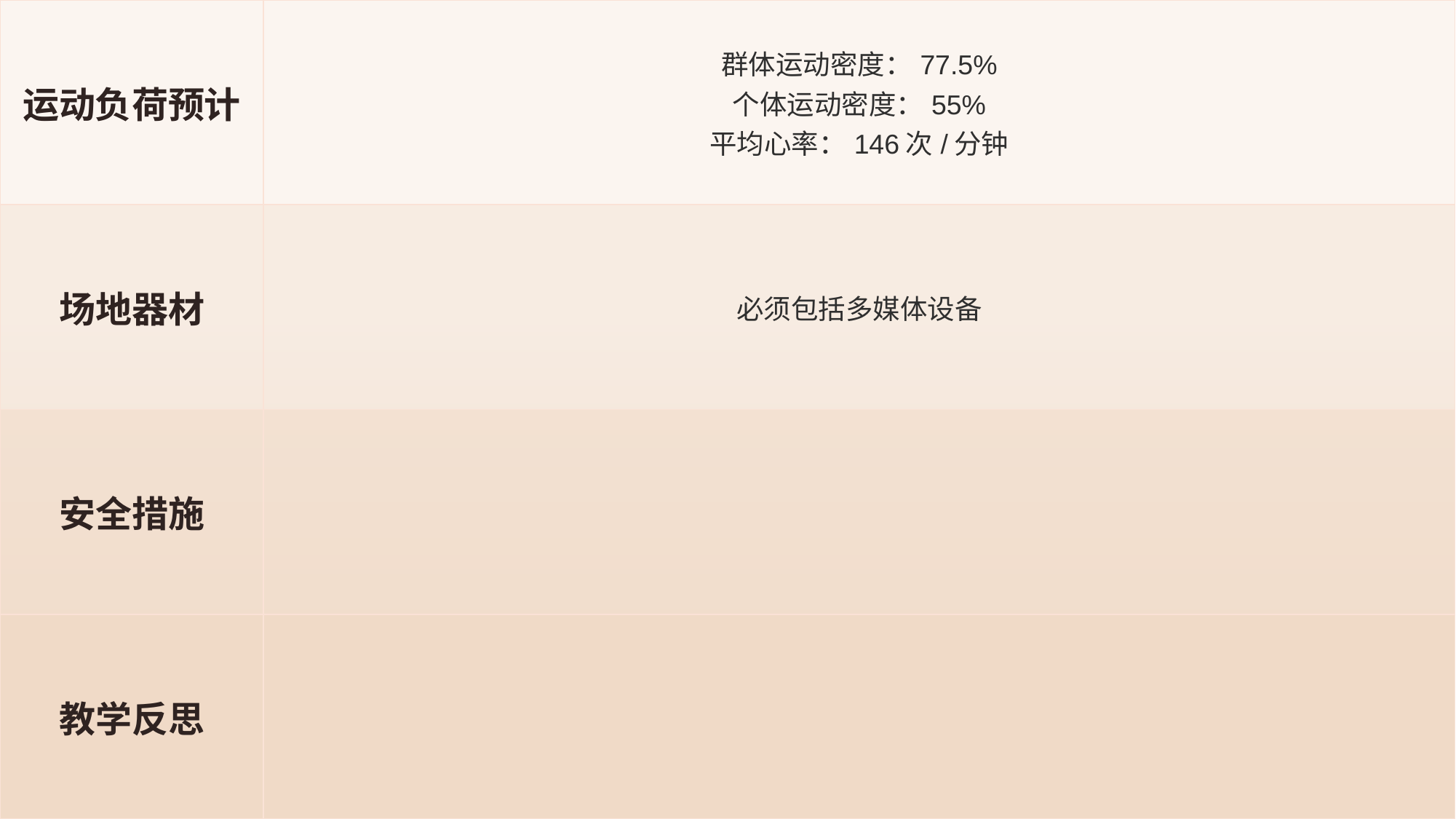

| 运动负荷预计 | 群体运动密度：77.5% 个体运动密度：55% 平均心率：146次/分钟 |
| --- | --- |
| 场地器材 | 必须包括多媒体设备 |
| 安全措施 |  |
| 教学反思 |  |